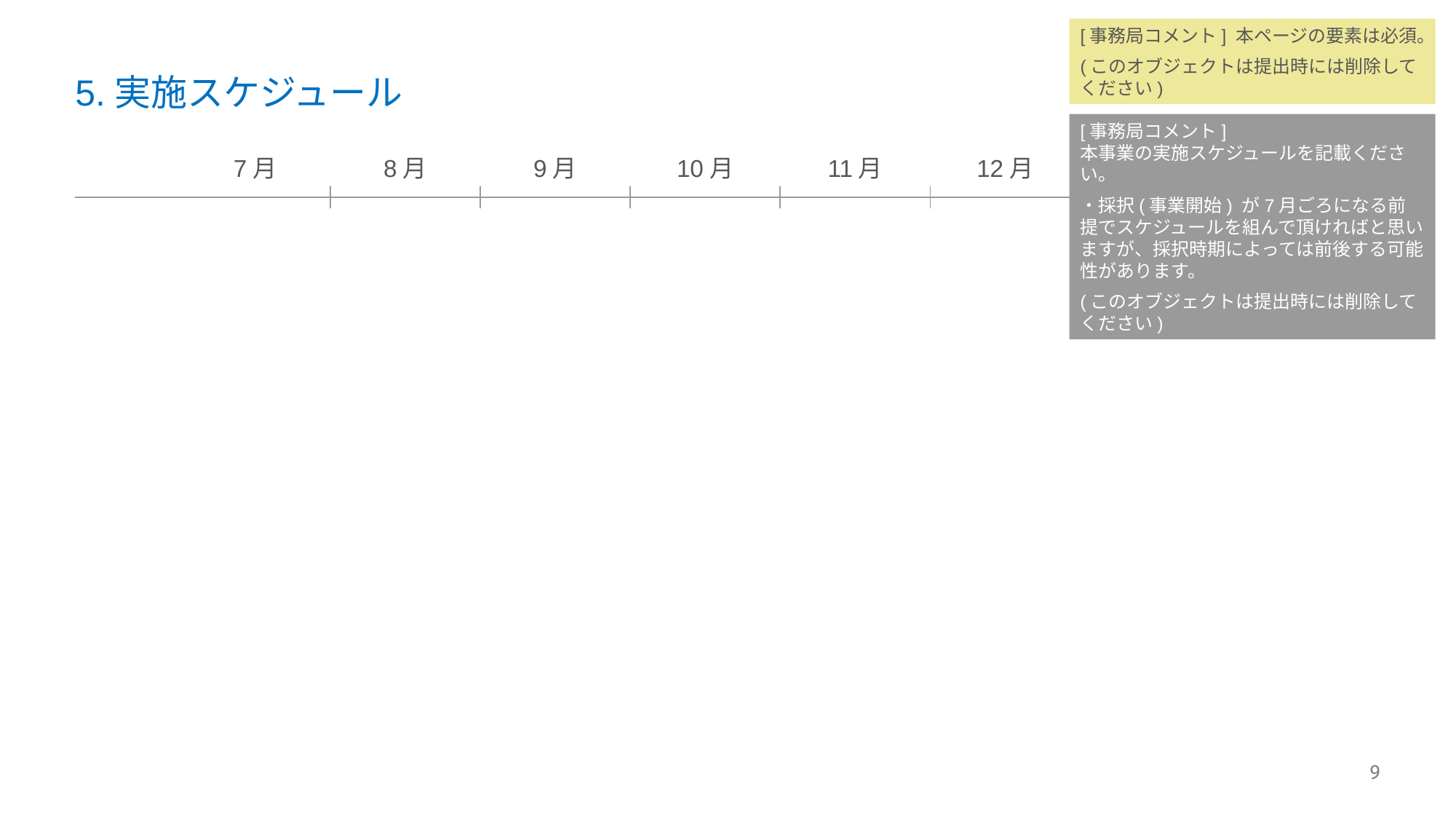

[事務局コメント] 本ページの要素は必須。
(このオブジェクトは提出時には削除してください)
# 5.実施スケジュール
[事務局コメント]
本事業の実施スケジュールを記載ください。
・採択(事業開始) が7月ごろになる前提でスケジュールを組んで頂ければと思いますが、採択時期によっては前後する可能性があります。
(このオブジェクトは提出時には削除してください)
7月
8月
9月
10月
11月
12月
1月
2月